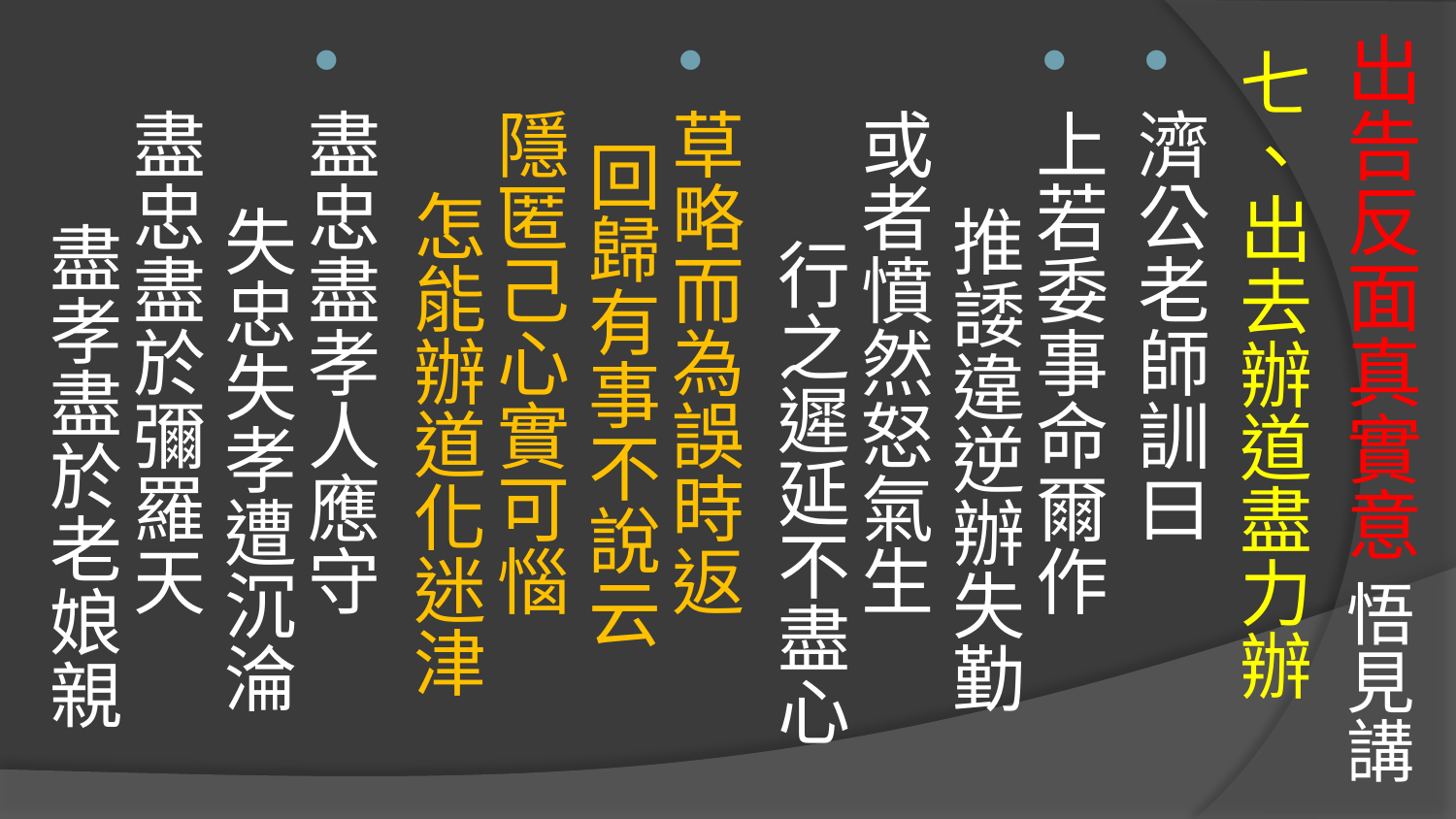

# 出告反面真實意 悟見講
七、出去辦道盡力辦
濟公老師訓曰
上若委事命爾作　            推諉違逆辦失勤
或者憤然怒氣生　              行之遲延不盡心
草略而為誤時返　        回歸有事不說云
隱匿己心實可惱　           怎能辦道化迷津
盡忠盡孝人應守　            失忠失孝遭沉淪
盡忠盡於彌羅天　             盡孝盡於老娘親